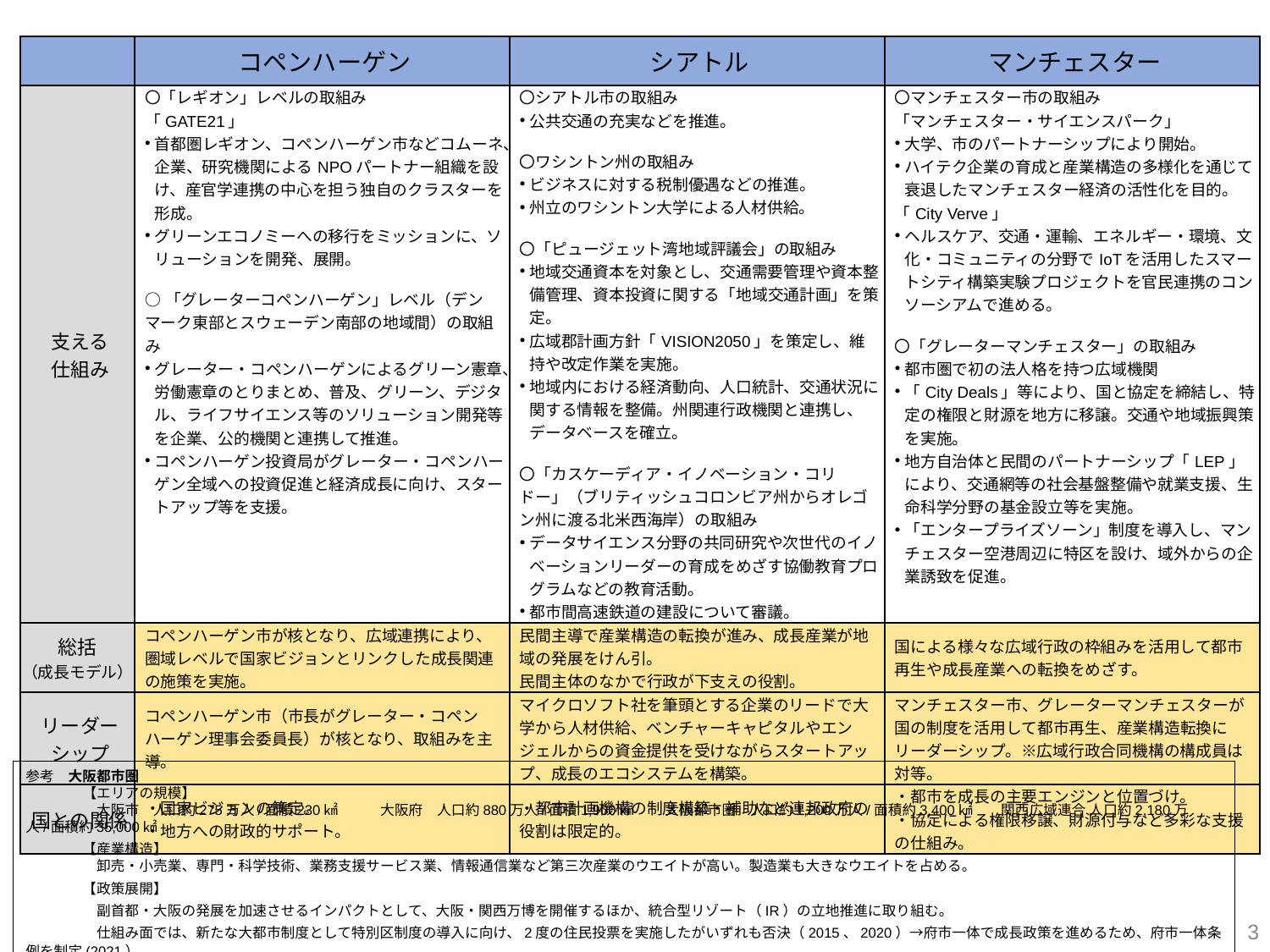

|  | コペンハーゲン | シアトル | マンチェスター |
| --- | --- | --- | --- |
| 支える 仕組み | 〇「レギオン」レベルの取組み 「GATE21」 首都圏レギオン、コペンハーゲン市などコムーネ、企業、研究機関によるNPOパートナー組織を設け、産官学連携の中心を担う独自のクラスターを形成。 グリーンエコノミーへの移行をミッションに、ソリューションを開発、展開。 ○「グレーターコペンハーゲン」レベル（デンマーク東部とスウェーデン南部の地域間）の取組み グレーター・コペンハーゲンによるグリーン憲章、労働憲章のとりまとめ、普及、グリーン、デジタル、ライフサイエンス等のソリューション開発等を企業、公的機関と連携して推進。 コペンハーゲン投資局がグレーター・コペンハーゲン全域への投資促進と経済成長に向け、スタートアップ等を支援。 | 〇シアトル市の取組み 公共交通の充実などを推進。 〇ワシントン州の取組み ビジネスに対する税制優遇などの推進。 州立のワシントン大学による人材供給。 〇「ピュージェット湾地域評議会」の取組み 地域交通資本を対象とし、交通需要管理や資本整備管理、資本投資に関する「地域交通計画」を策定。 広域郡計画方針「VISION2050」を策定し、維持や改定作業を実施。 地域内における経済動向、人口統計、交通状況に関する情報を整備。州関連行政機関と連携し、データベースを確立。 〇「カスケーディア・イノベーション・コリドー」（ブリティッシュコロンビア州からオレゴン州に渡る北米西海岸）の取組み データサイエンス分野の共同研究や次世代のイノベーションリーダーの育成をめざす協働教育プログラムなどの教育活動。 都市間高速鉄道の建設について審議。 | 〇マンチェスター市の取組み 「マンチェスター・サイエンスパーク」 大学、市のパートナーシップにより開始。 ハイテク企業の育成と産業構造の多様化を通じて衰退したマンチェスター経済の活性化を目的。 「City Verve」 ヘルスケア、交通・運輸、エネルギー・環境、文化・コミュニティの分野でIoTを活用したスマートシティ構築実験プロジェクトを官民連携のコンソーシアムで進める。 〇「グレーターマンチェスター」の取組み 都市圏で初の法人格を持つ広域機関 「City Deals」等により、国と協定を締結し、特定の権限と財源を地方に移譲。交通や地域振興策を実施。 地方自治体と民間のパートナーシップ「LEP」により、交通網等の社会基盤整備や就業支援、生命科学分野の基金設立等を実施。 「エンタープライズソーン」制度を導入し、マンチェスター空港周辺に特区を設け、域外からの企業誘致を促進。 |
| 総括 （成長モデル） | コペンハーゲン市が核となり、広域連携により、圏域レベルで国家ビジョンとリンクした成長関連の施策を実施。 | 民間主導で産業構造の転換が進み、成長産業が地域の発展をけん引。 民間主体のなかで行政が下支えの役割。 | 国による様々な広域行政の枠組みを活用して都市再生や成長産業への転換をめざす。 |
| リーダーシップ | コペンハーゲン市（市長がグレーター・コペンハーゲン理事会委員長）が核となり、取組みを主導。 | マイクロソフト社を筆頭とする企業のリードで大学から人材供給、ベンチャーキャピタルやエンジェルからの資金提供を受けながらスタートアップ、成長のエコシステムを構築。 | マンチェスター市、グレーターマンチェスターが国の制度を活用して都市再生、産業構造転換にリーダーシップ。※広域行政合同機構の構成員は対等。 |
| 国との関係 | ・国家ビジョンの策定。 ・地方への財政的サポート。 | ・都市計画機構の制度構築・補助など連邦政府の役割は限定的。 | ・都市を成長の主要エンジンと位置づけ。 ・協定による権限移譲、財源付与など多彩な支援の仕組み。 |
参考　大阪都市圏
　　　　【エリアの規模】
　　　　　大阪市　人口約275万人/面積230㎢　　　大阪府　人口約880万人/面積1,900㎢ 　　大阪都市圏　人口約1,200万人/面積約3,400㎢　　関西広域連合 人口約2,180万人/面積約35,000㎢
　　　　【産業構造】
　　　　　卸売・小売業、専門・科学技術、業務支援サービス業、情報通信業など第三次産業のウエイトが高い。製造業も大きなウエイトを占める。
　　　　【政策展開】
　　　　　副首都・大阪の発展を加速させるインパクトとして、大阪・関西万博を開催するほか、統合型リゾート（IR）の立地推進に取り組む。
　　　　　仕組み面では、新たな大都市制度として特別区制度の導入に向け、2度の住民投票を実施したがいずれも否決（2015、2020）→府市一体で成長政策を進めるため、府市一体条例を制定(2021）。
3